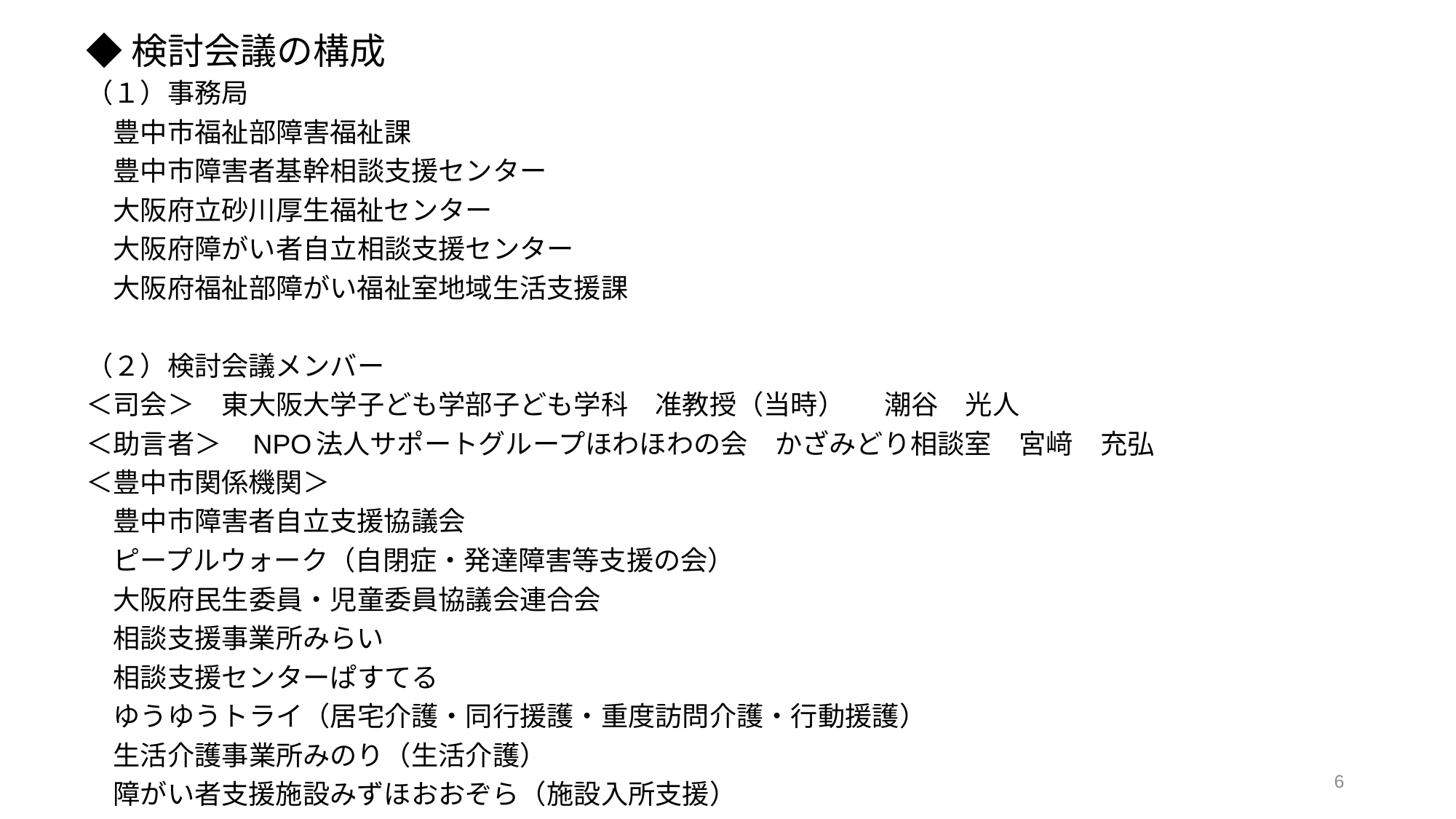

# ◆検討会議の構成
（１）事務局
　豊中市福祉部障害福祉課
　豊中市障害者基幹相談支援センター
　大阪府立砂川厚生福祉センター
　大阪府障がい者自立相談支援センター
　大阪府福祉部障がい福祉室地域生活支援課

（２）検討会議メンバー
＜司会＞　東大阪大学子ども学部子ども学科　准教授（当時）　  潮谷　光人
＜助言者＞　NPO法人サポートグループほわほわの会　かざみどり相談室　宮﨑　充弘
＜豊中市関係機関＞
　豊中市障害者自立支援協議会
　ピープルウォーク（自閉症・発達障害等支援の会）
　大阪府民生委員・児童委員協議会連合会
　相談支援事業所みらい
　相談支援センターぱすてる
　ゆうゆうトライ（居宅介護・同行援護・重度訪問介護・行動援護）
　生活介護事業所みのり（生活介護）
　障がい者支援施設みずほおおぞら（施設入所支援）
6